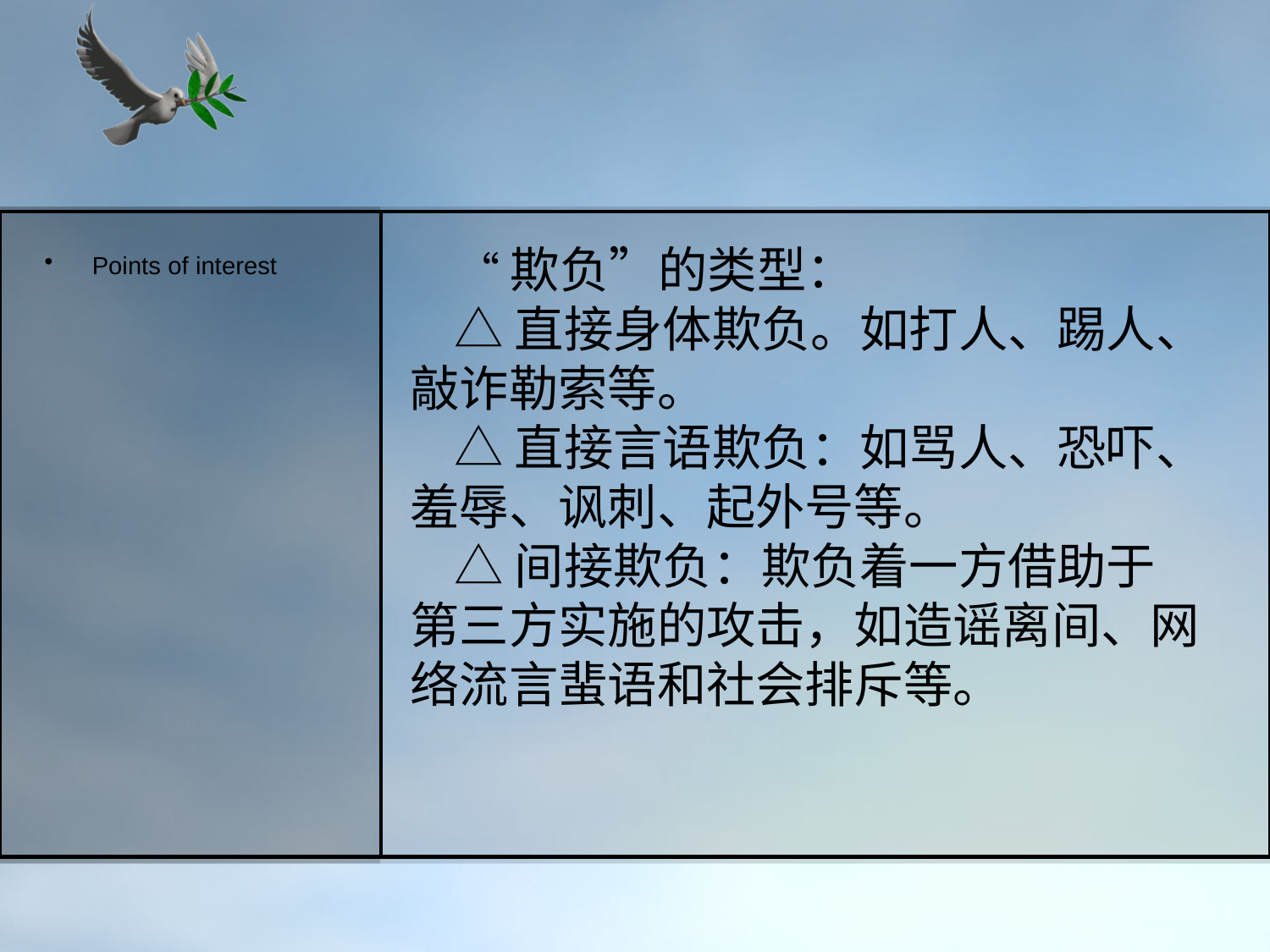

Points of interest
# “欺负”的类型： △ 直接身体欺负。如打人、踢人、敲诈勒索等。 △ 直接言语欺负：如骂人、恐吓、羞辱、讽刺、起外号等。 △ 间接欺负：欺负着一方借助于第三方实施的攻击，如造谣离间、网络流言蜚语和社会排斥等。